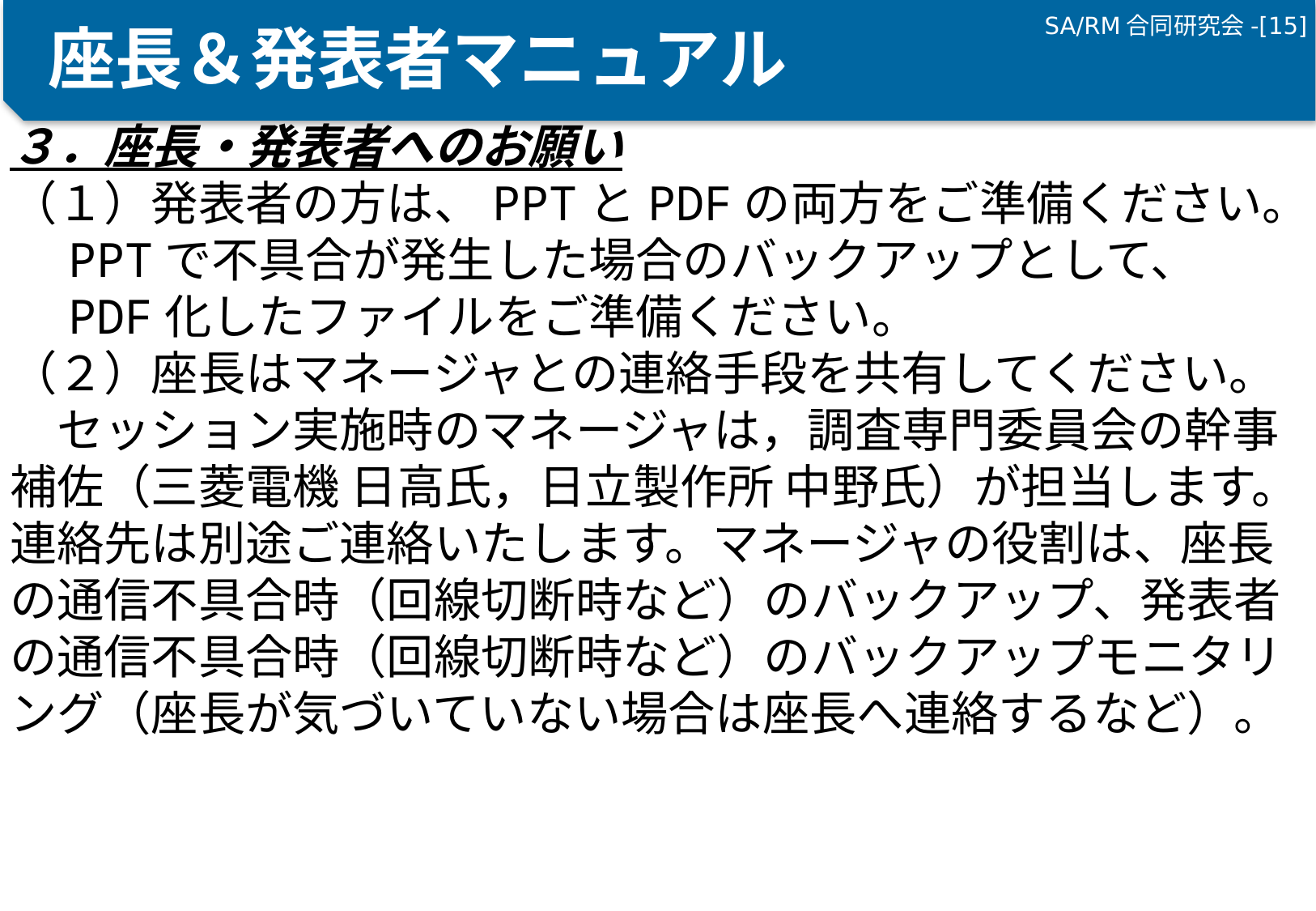

座長＆発表者マニュアル
３．座長・発表者へのお願い
（１）発表者の方は、PPTとPDFの両方をご準備ください。
　PPTで不具合が発生した場合のバックアップとして、
　PDF化したファイルをご準備ください。
（２）座長はマネージャとの連絡手段を共有してください。
　セッション実施時のマネージャは，調査専門委員会の幹事補佐（三菱電機 日高氏，日立製作所 中野氏）が担当します。連絡先は別途ご連絡いたします。マネージャの役割は、座長の通信不具合時（回線切断時など）のバックアップ、発表者の通信不具合時（回線切断時など）のバックアップモニタリング（座長が気づいていない場合は座長へ連絡するなど）。